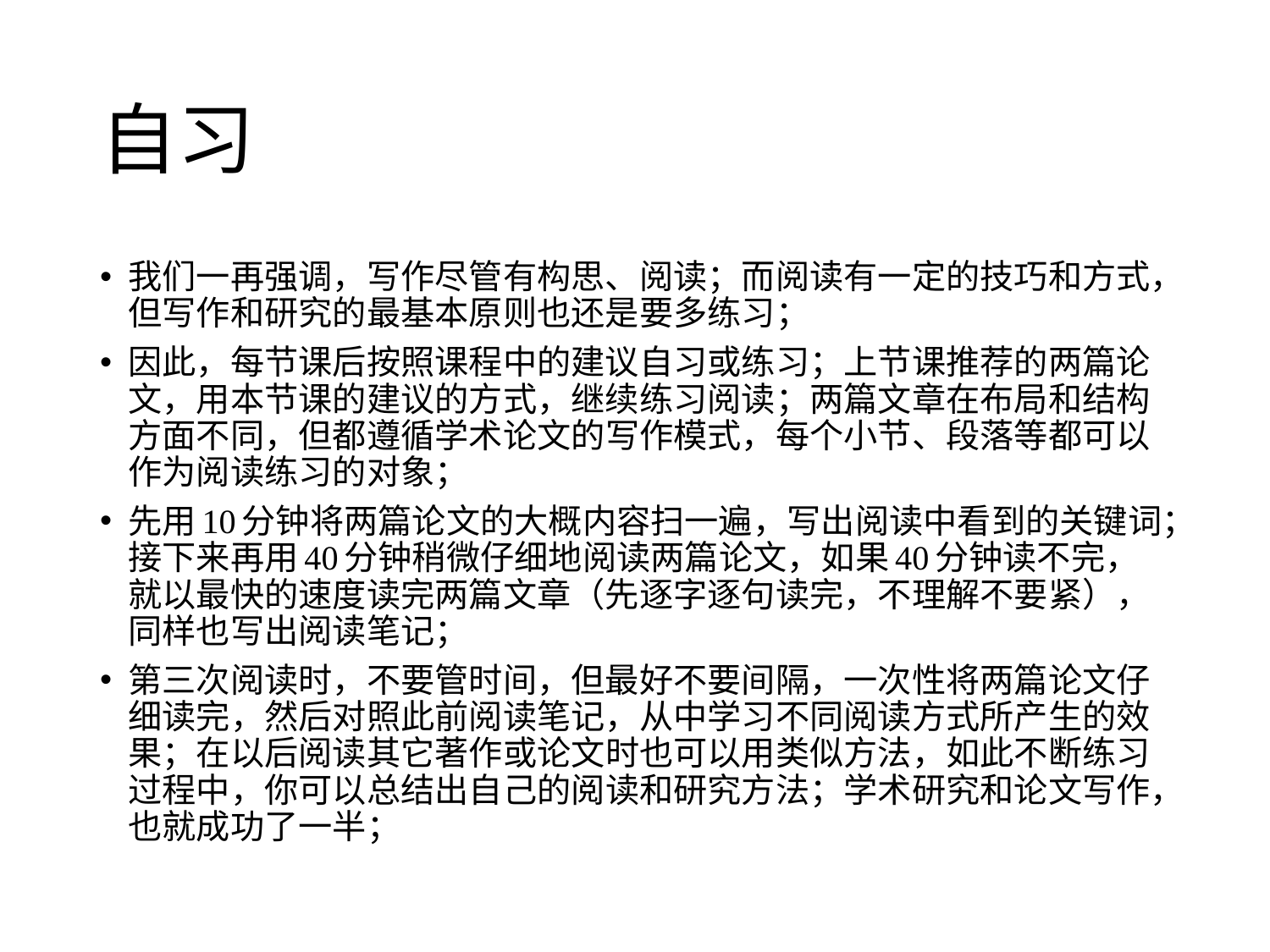

# 自习
我们一再强调，写作尽管有构思、阅读；而阅读有一定的技巧和方式，但写作和研究的最基本原则也还是要多练习；
因此，每节课后按照课程中的建议自习或练习；上节课推荐的两篇论文，用本节课的建议的方式，继续练习阅读；两篇文章在布局和结构方面不同，但都遵循学术论文的写作模式，每个小节、段落等都可以作为阅读练习的对象；
先用10分钟将两篇论文的大概内容扫一遍，写出阅读中看到的关键词；接下来再用40分钟稍微仔细地阅读两篇论文，如果40分钟读不完，就以最快的速度读完两篇文章（先逐字逐句读完，不理解不要紧），同样也写出阅读笔记；
第三次阅读时，不要管时间，但最好不要间隔，一次性将两篇论文仔细读完，然后对照此前阅读笔记，从中学习不同阅读方式所产生的效果；在以后阅读其它著作或论文时也可以用类似方法，如此不断练习过程中，你可以总结出自己的阅读和研究方法；学术研究和论文写作，也就成功了一半；